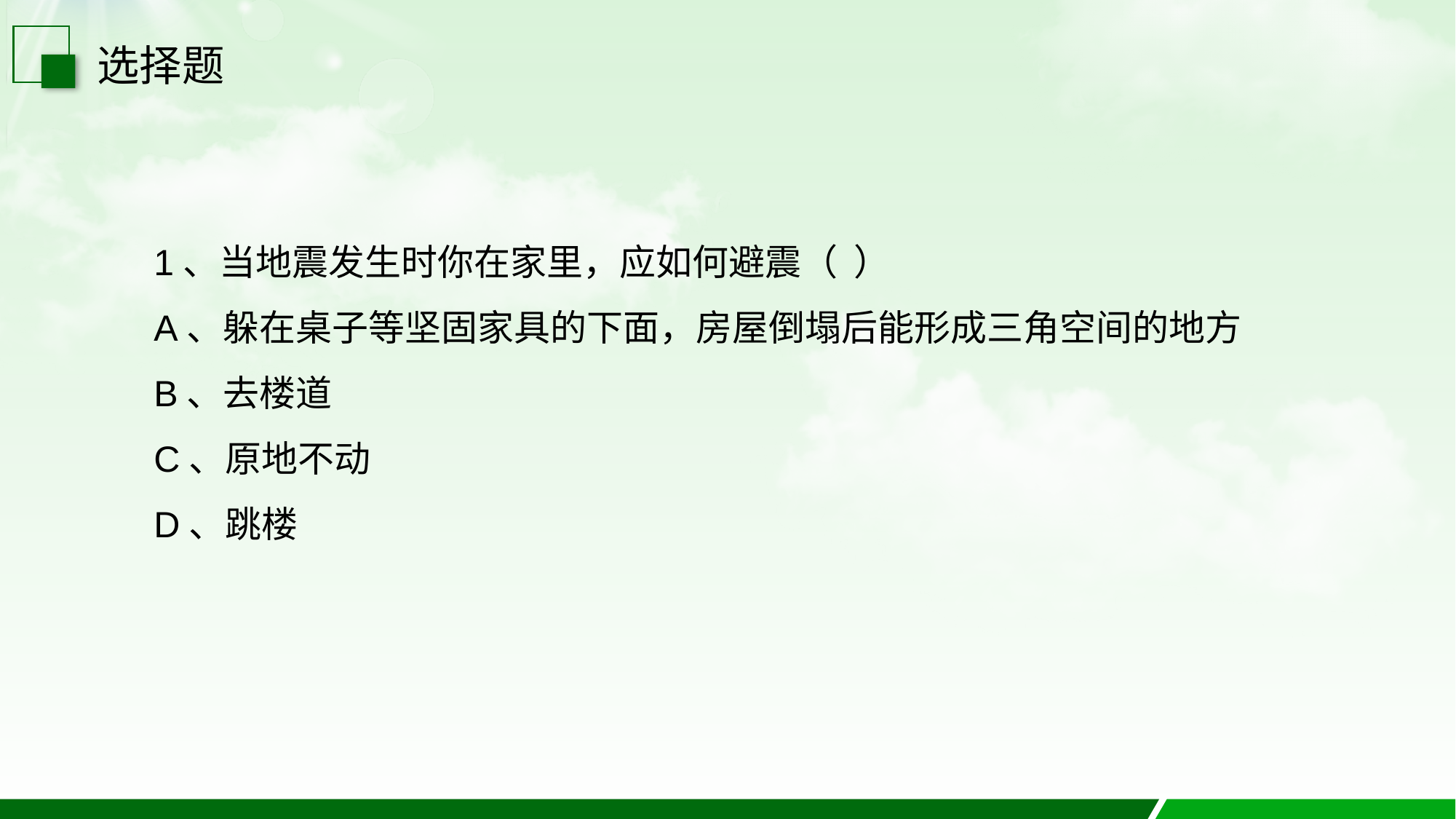

选择题
1、当地震发生时你在家里，应如何避震（  ）
A、躲在桌子等坚固家具的下面，房屋倒塌后能形成三角空间的地方
B、去楼道
C、原地不动
D、跳楼